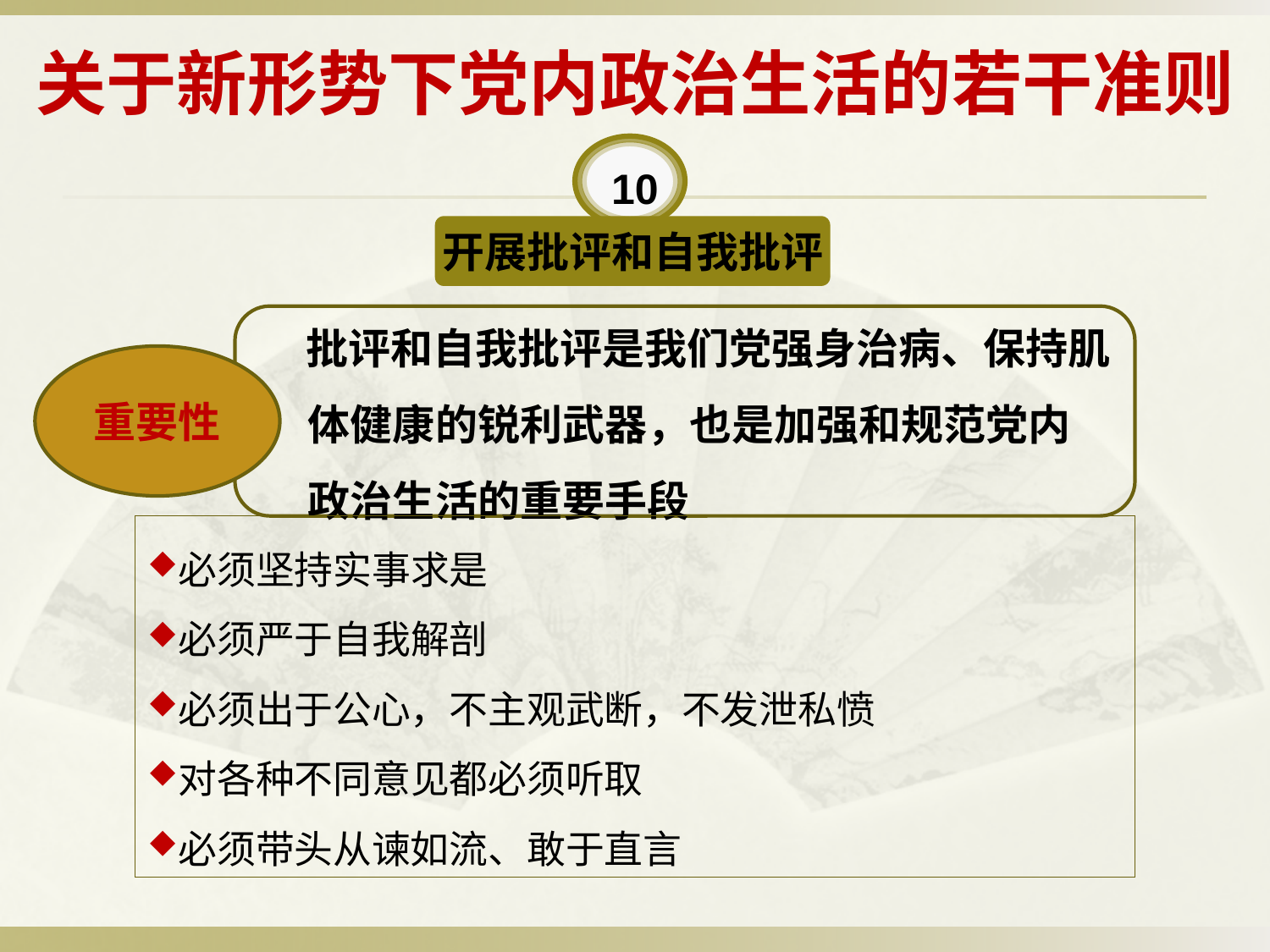

# 关于新形势下党内政治生活的若干准则

10
开展批评和自我批评
    批评和自我批评是我们党强身治病、保持肌体健康的锐利武器，也是加强和规范党内政治生活的重要手段
重要性
必须坚持实事求是
必须严于自我解剖
必须出于公心，不主观武断，不发泄私愤
对各种不同意见都必须听取
必须带头从谏如流、敢于直言